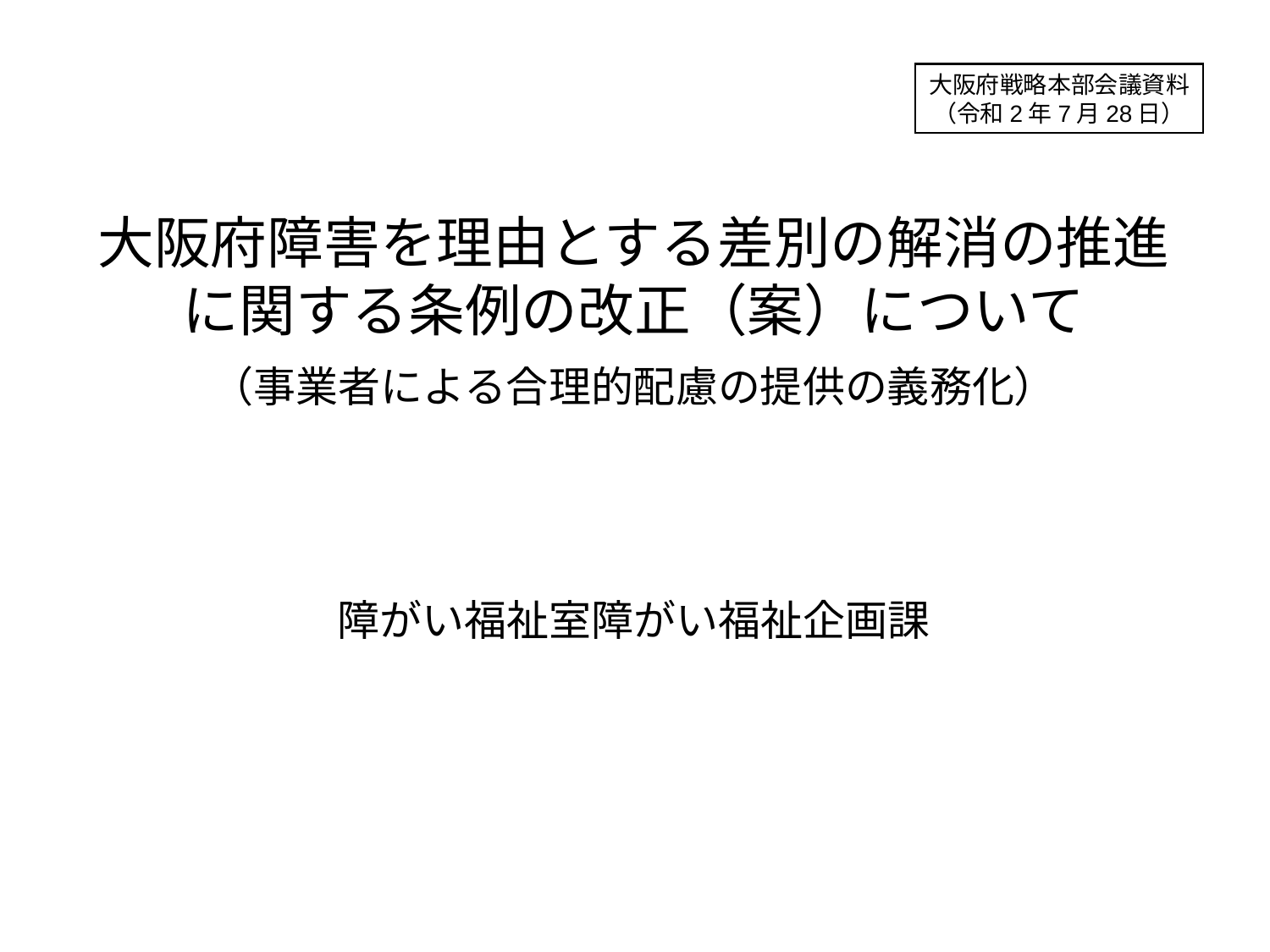

大阪府戦略本部会議資料
（令和2年7月28日）
大阪府障害を理由とする差別の解消の推進に関する条例の改正（案）について
（事業者による合理的配慮の提供の義務化）
障がい福祉室障がい福祉企画課